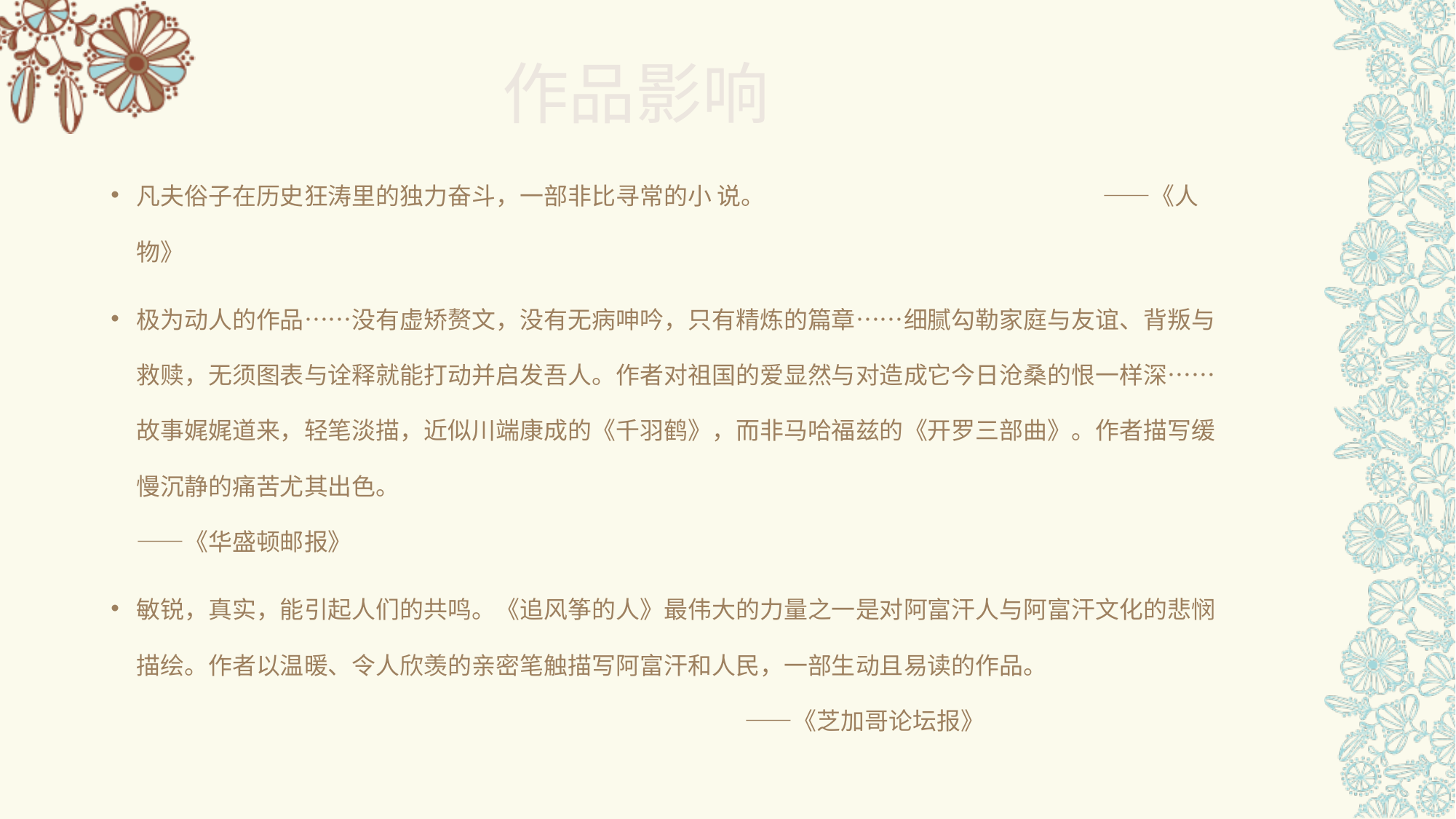

作品影响
凡夫俗子在历史狂涛里的独力奋斗，一部非比寻常的小 说。                                                              ——《人物》
极为动人的作品……没有虚矫赘文，没有无病呻吟，只有精炼的篇章……细腻勾勒家庭与友谊、背叛与救赎，无须图表与诠释就能打动并启发吾人。作者对祖国的爱显然与对造成它今日沧桑的恨一样深……故事娓娓道来，轻笔淡描，近似川端康成的《千羽鹤》，而非马哈福兹的《开罗三部曲》。作者描写缓慢沉静的痛苦尤其出色。                                                                                                                                                  ——《华盛顿邮报》
敏锐，真实，能引起人们的共鸣。《追风筝的人》最伟大的力量之一是对阿富汗人与阿富汗文化的悲悯描绘。作者以温暖、令人欣羡的亲密笔触描写阿富汗和人民，一部生动且易读的作品。                                                                                                                                                  ——《芝加哥论坛报》